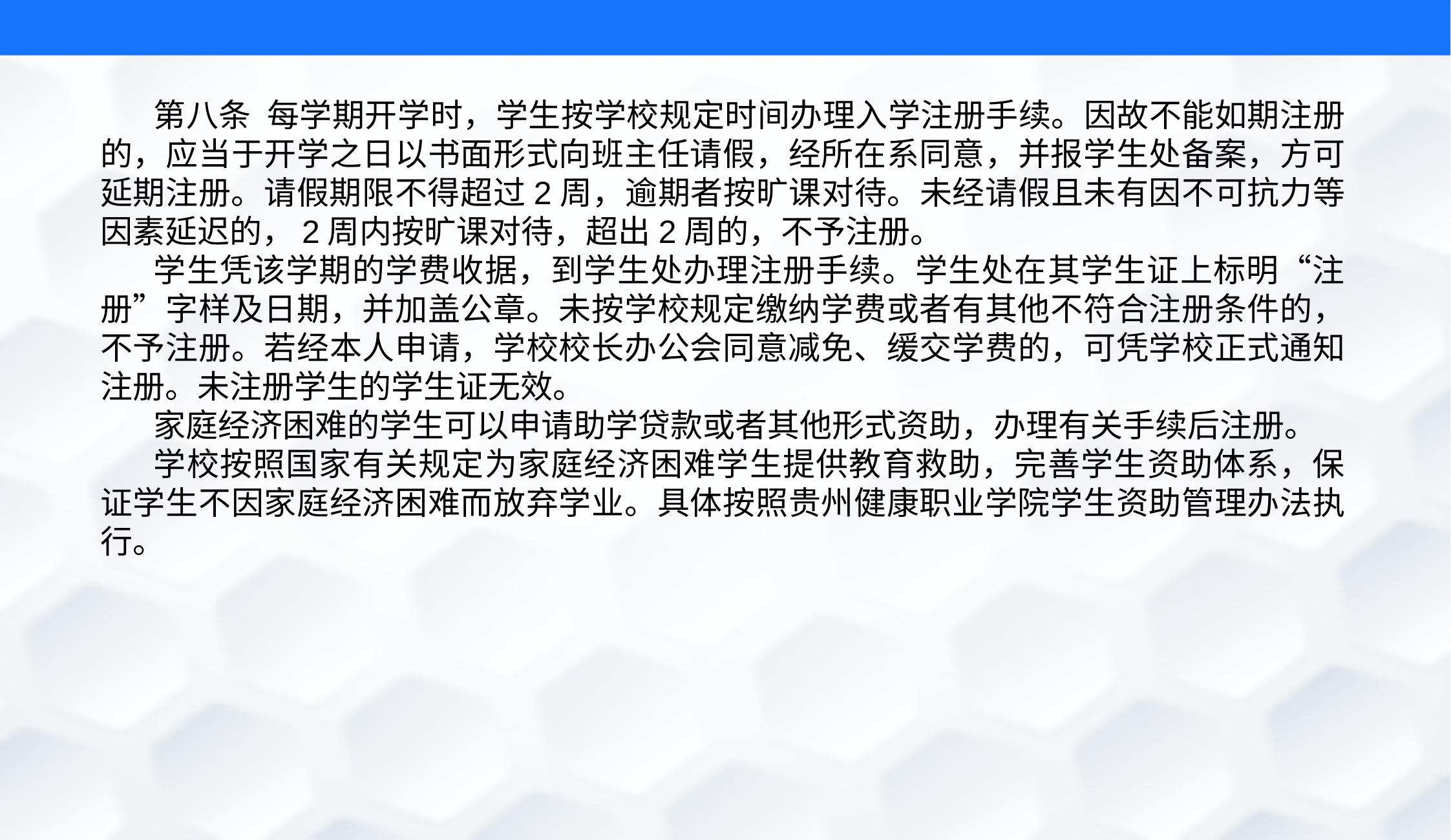

第八条  每学期开学时，学生按学校规定时间办理入学注册手续。因故不能如期注册的，应当于开学之日以书面形式向班主任请假，经所在系同意，并报学生处备案，方可延期注册。请假期限不得超过2周，逾期者按旷课对待。未经请假且未有因不可抗力等因素延迟的，2周内按旷课对待，超出2周的，不予注册。
学生凭该学期的学费收据，到学生处办理注册手续。学生处在其学生证上标明“注册”字样及日期，并加盖公章。未按学校规定缴纳学费或者有其他不符合注册条件的，不予注册。若经本人申请，学校校长办公会同意减免、缓交学费的，可凭学校正式通知注册。未注册学生的学生证无效。
家庭经济困难的学生可以申请助学贷款或者其他形式资助，办理有关手续后注册。
学校按照国家有关规定为家庭经济困难学生提供教育救助，完善学生资助体系，保证学生不因家庭经济困难而放弃学业。具体按照贵州健康职业学院学生资助管理办法执行。